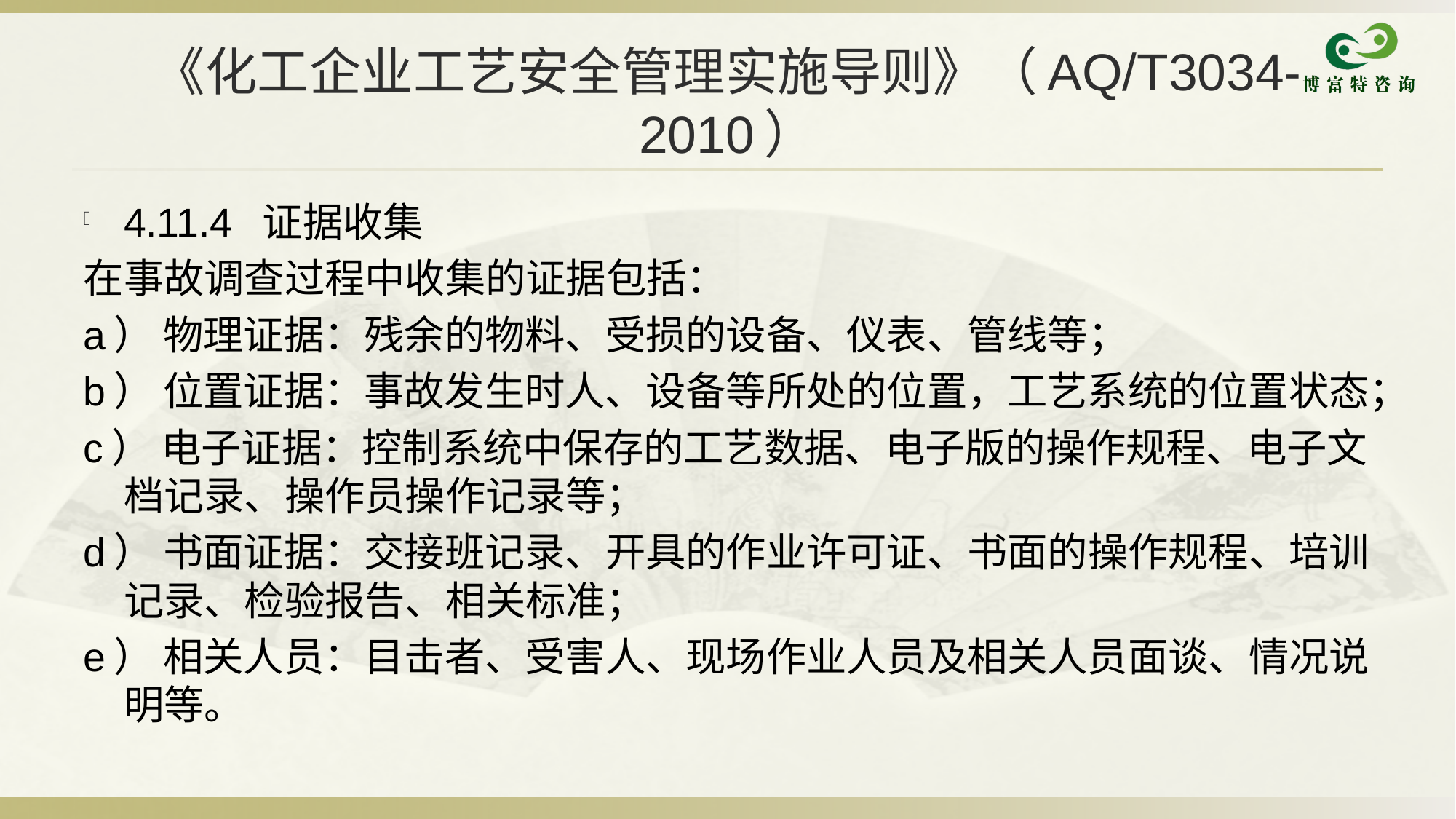

# 《化工企业工艺安全管理实施导则》（AQ/T3034-2010）
4.11.4  证据收集
在事故调查过程中收集的证据包括：
a） 物理证据：残余的物料、受损的设备、仪表、管线等；
b） 位置证据：事故发生时人、设备等所处的位置，工艺系统的位置状态；
c） 电子证据：控制系统中保存的工艺数据、电子版的操作规程、电子文档记录、操作员操作记录等；
d） 书面证据：交接班记录、开具的作业许可证、书面的操作规程、培训记录、检验报告、相关标准；
e） 相关人员：目击者、受害人、现场作业人员及相关人员面谈、情况说明等。